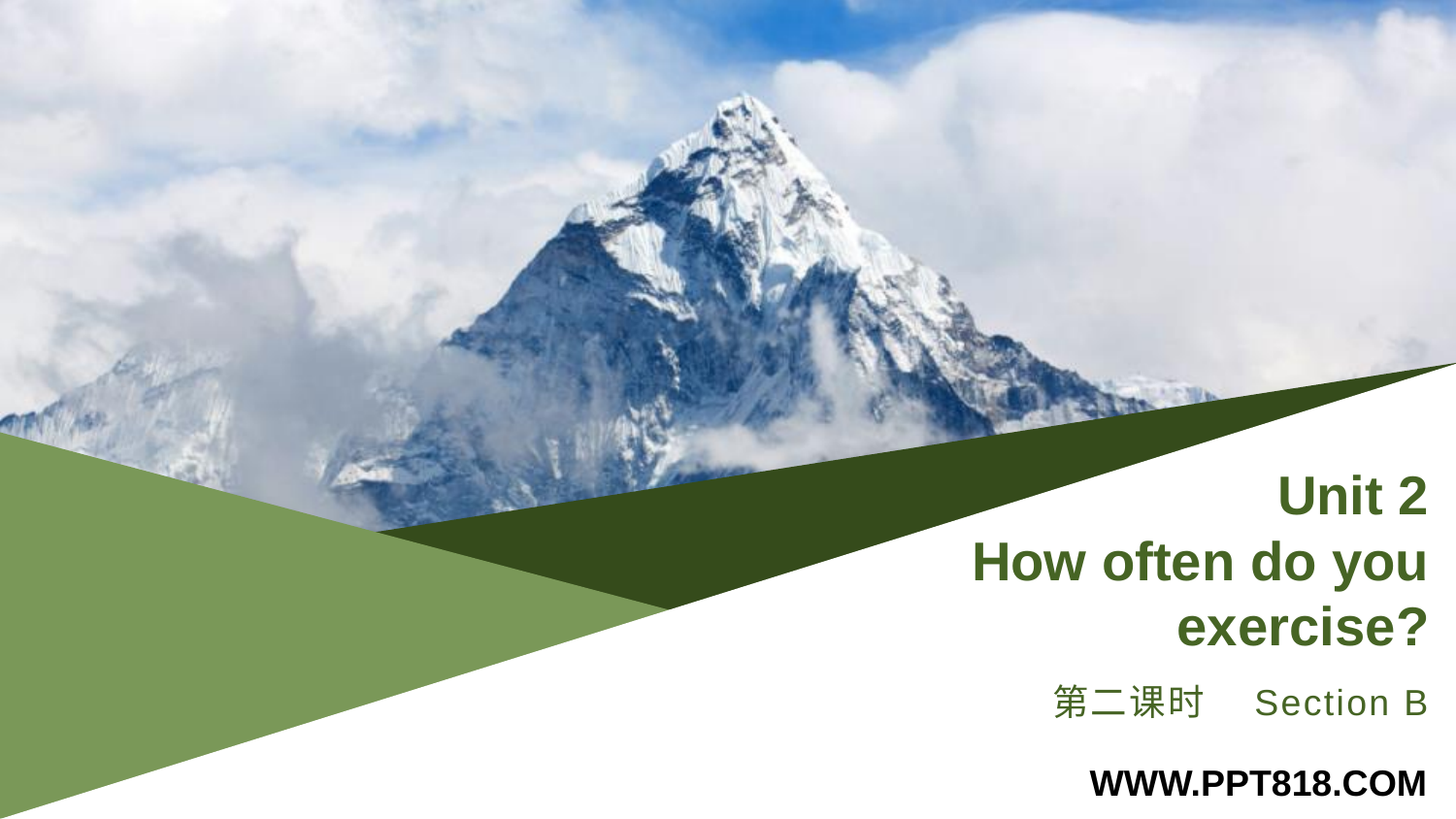

# Unit 2 How often do you exercise?
第二课时　Section B
WWW.PPT818.COM